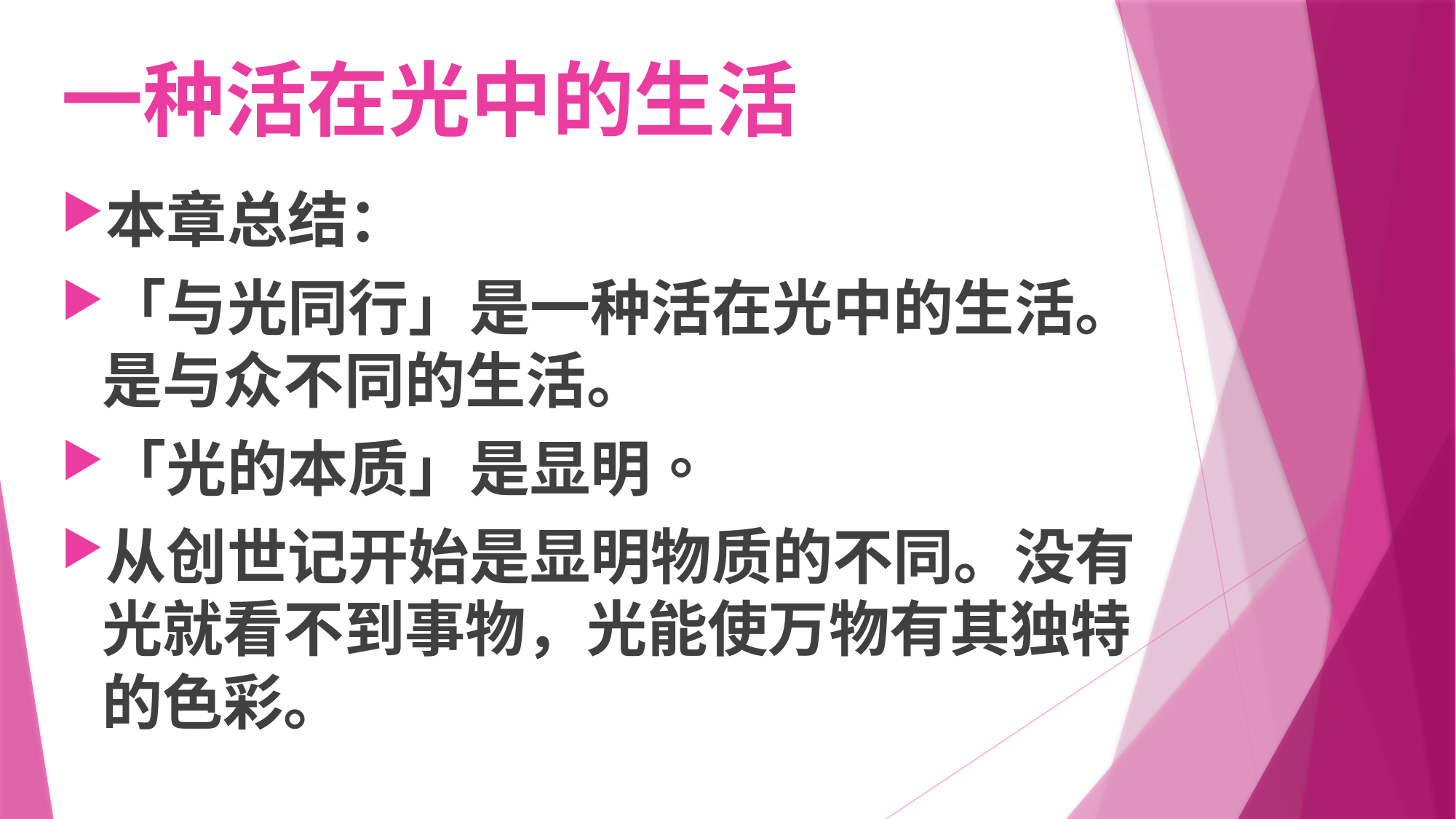

# 一种活在光中的生活
本章总结：
「与光同行」是一种活在光中的生活。是与众不同的生活。
「光的本质」是显明。
从创世记开始是显明物质的不同。没有光就看不到事物，光能使万物有其独特的色彩。